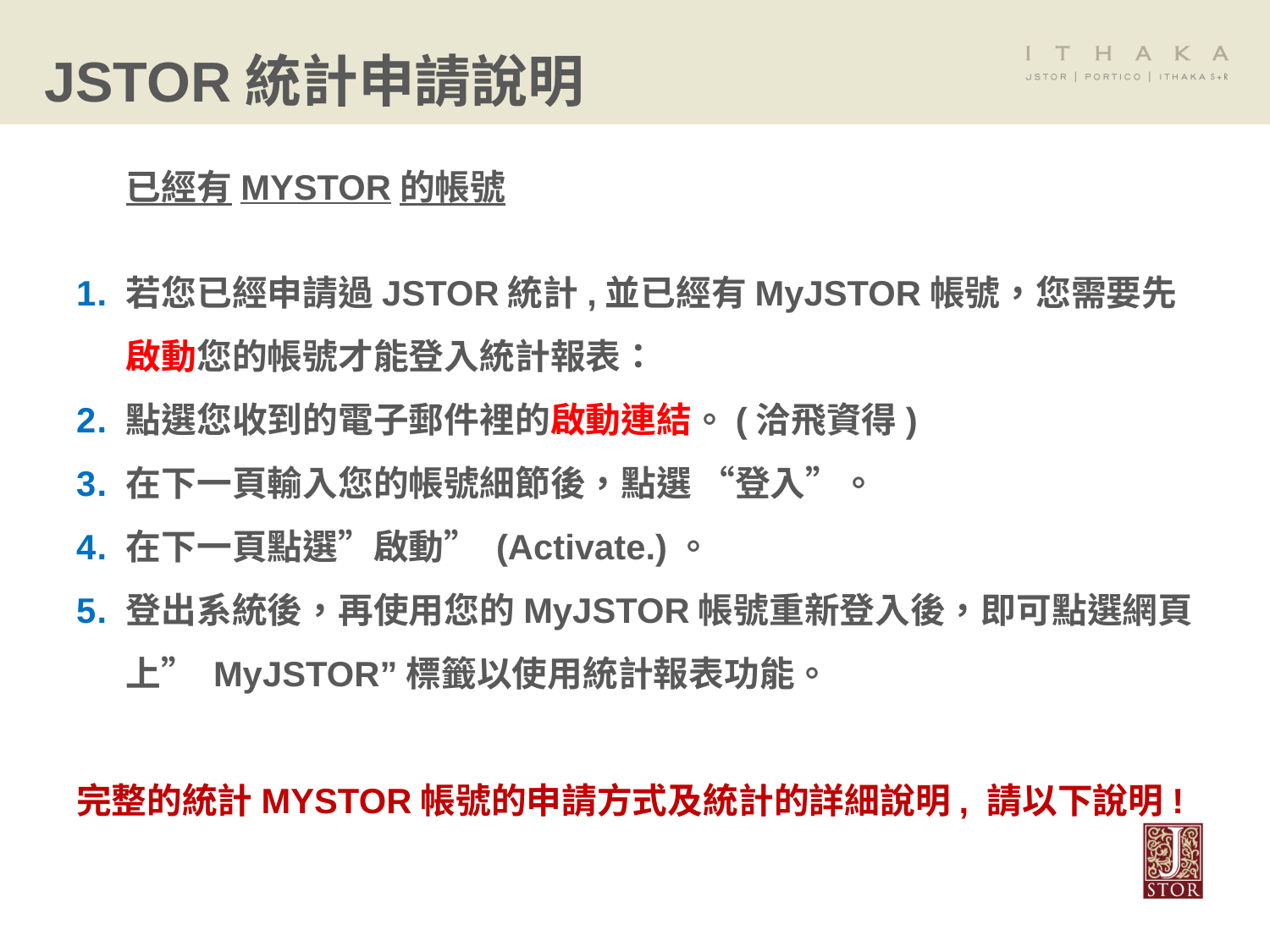

# JSTOR統計申請說明
已經有MYSTOR的帳號
若您已經申請過JSTOR統計,並已經有MyJSTOR帳號，您需要先啟動您的帳號才能登入統計報表：
點選您收到的電子郵件裡的啟動連結。(洽飛資得)
在下一頁輸入您的帳號細節後，點選 “登入”。
在下一頁點選”啟動” (Activate.)。
登出系統後，再使用您的MyJSTOR帳號重新登入後，即可點選網頁上” MyJSTOR”標籤以使用統計報表功能。

完整的統計MYSTOR帳號的申請方式及統計的詳細說明, 請以下說明!